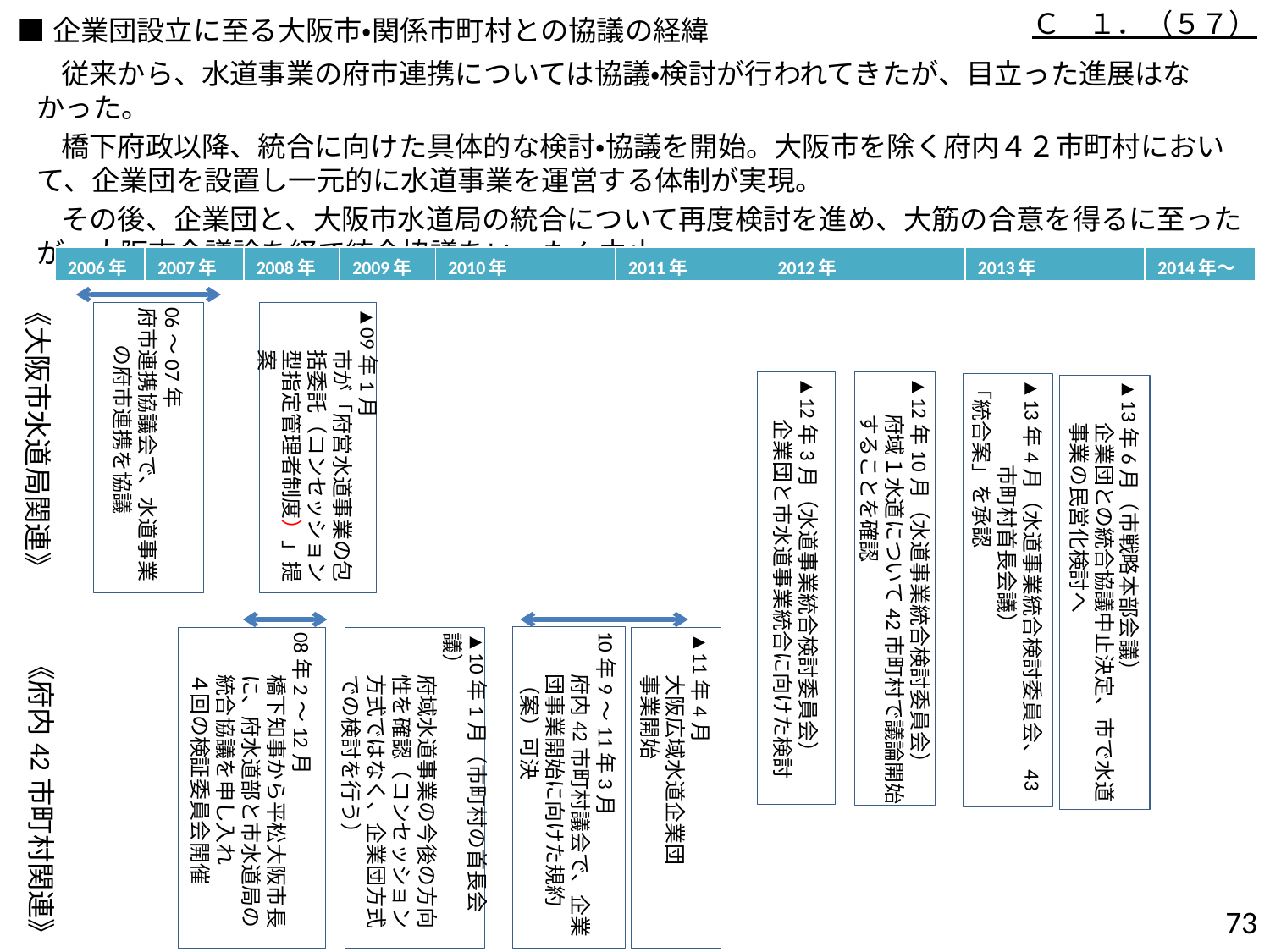

Ｃ　１．（５７）
■企業団設立に至る大阪市・関係市町村との協議の経緯
従来から、水道事業の府市連携については協議・検討が行われてきたが、目立った進展はなかった。
橋下府政以降、統合に向けた具体的な検討・協議を開始。大阪市を除く府内４２市町村において、企業団を設置し一元的に水道事業を運営する体制が実現。
その後、企業団と、大阪市水道局の統合について再度検討を進め、大筋の合意を得るに至ったが、大阪市会議論を経て統合協議をいったん中止。
| 2006年 | 2007年 | 2008年 | 2009年 | 2010年 | 2011年 | 2012年 | 2013年 | 2014年～ |
| --- | --- | --- | --- | --- | --- | --- | --- | --- |
《大阪市水道局関連》
06～07年
府市連携協議会で、水道事業の府市連携を協議
▲09年1月
市が「府営水道事業の包括委託（コンセッション型指定管理者制度）」提案
▲12年3月（水道事業統合検討委員会）
企業団と市水道事業統合に向けた検討
▲12年10月（水道事業統合検討委員会）
府域１水道について42市町村で議論開始することを確認
▲13年4月（水道事業統合検討委員会、43市町村首長会議）
「統合案」を承認
▲13年6月（市戦略本部会議）
企業団との統合協議中止決定、市で水道事業の民営化検討へ
10年9～11年3月
府内42市町村議会で、企業団事業開始に向けた規約（案）可決
08年2～12月
橋下知事から平松大阪市長に、府水道部と市水道局の統合協議を申し入れ
４回の検証委員会開催
▲10年1月（市町村の首長会議）
府域水道事業の今後の方向性を確認（コンセッション方式ではなく、企業団方式での検討を行う）
▲11年4月
大阪広域水道企業団
事業開始
《府内42市町村関連》
73